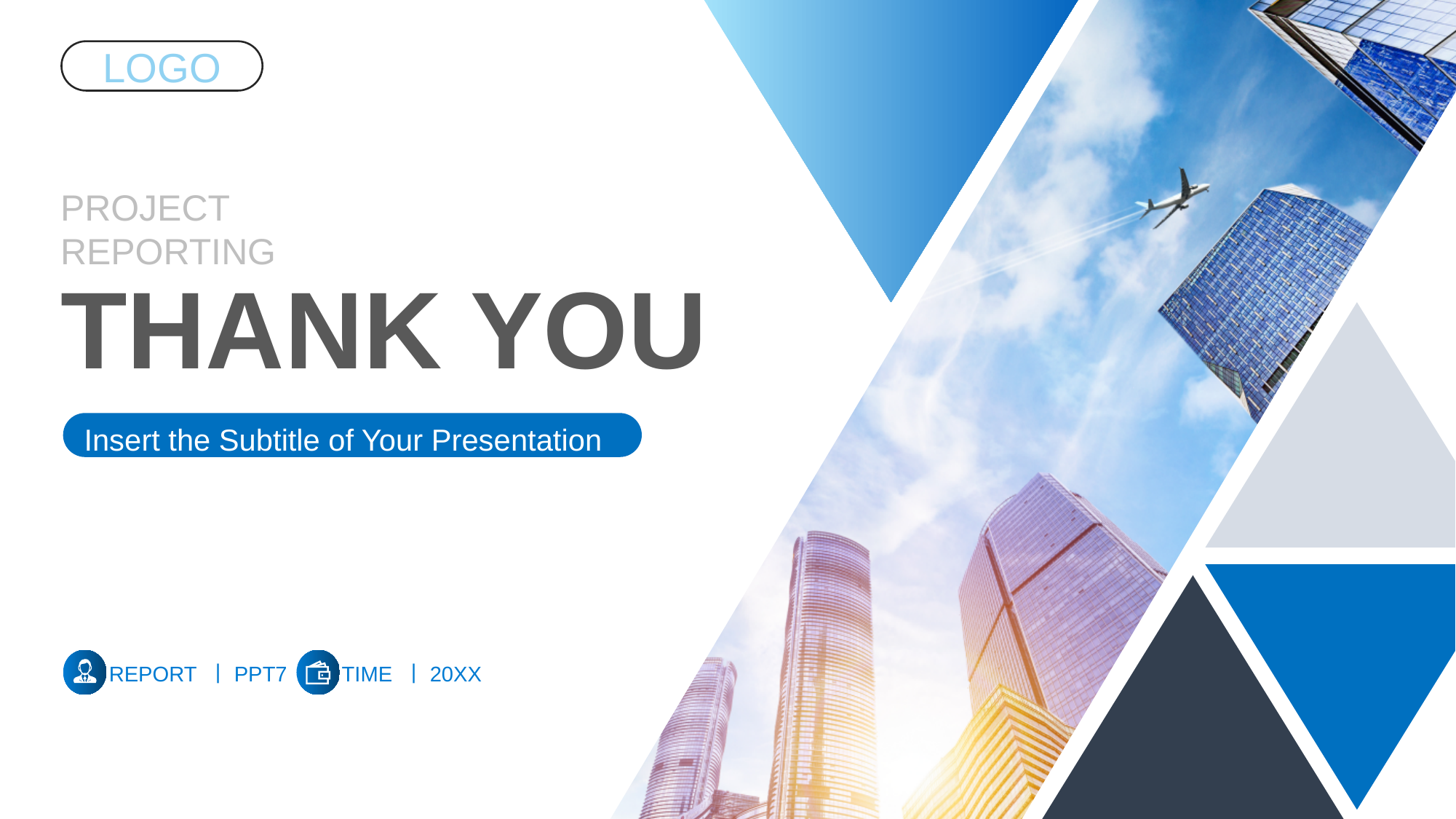

LOGO
Project reporting
THANK YOU
Insert the Subtitle of Your Presentation

REPORT 丨PPT7
TIME 丨20XX